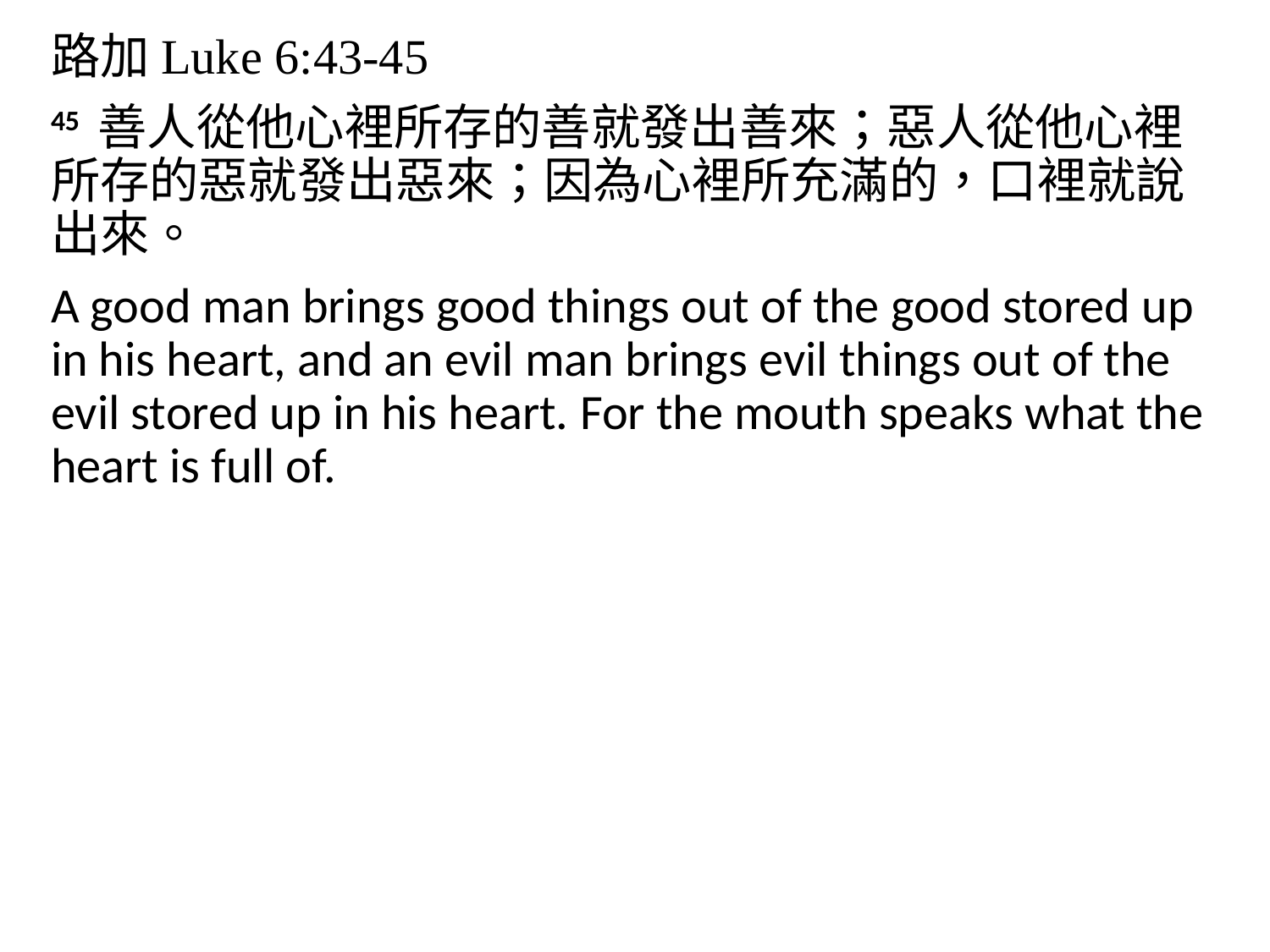

路加Luke 6:43-45
45 善人從他心裡所存的善就發出善來；惡人從他心裡所存的惡就發出惡來；因為心裡所充滿的，口裡就說出來。
A good man brings good things out of the good stored up in his heart, and an evil man brings evil things out of the evil stored up in his heart. For the mouth speaks what the heart is full of.